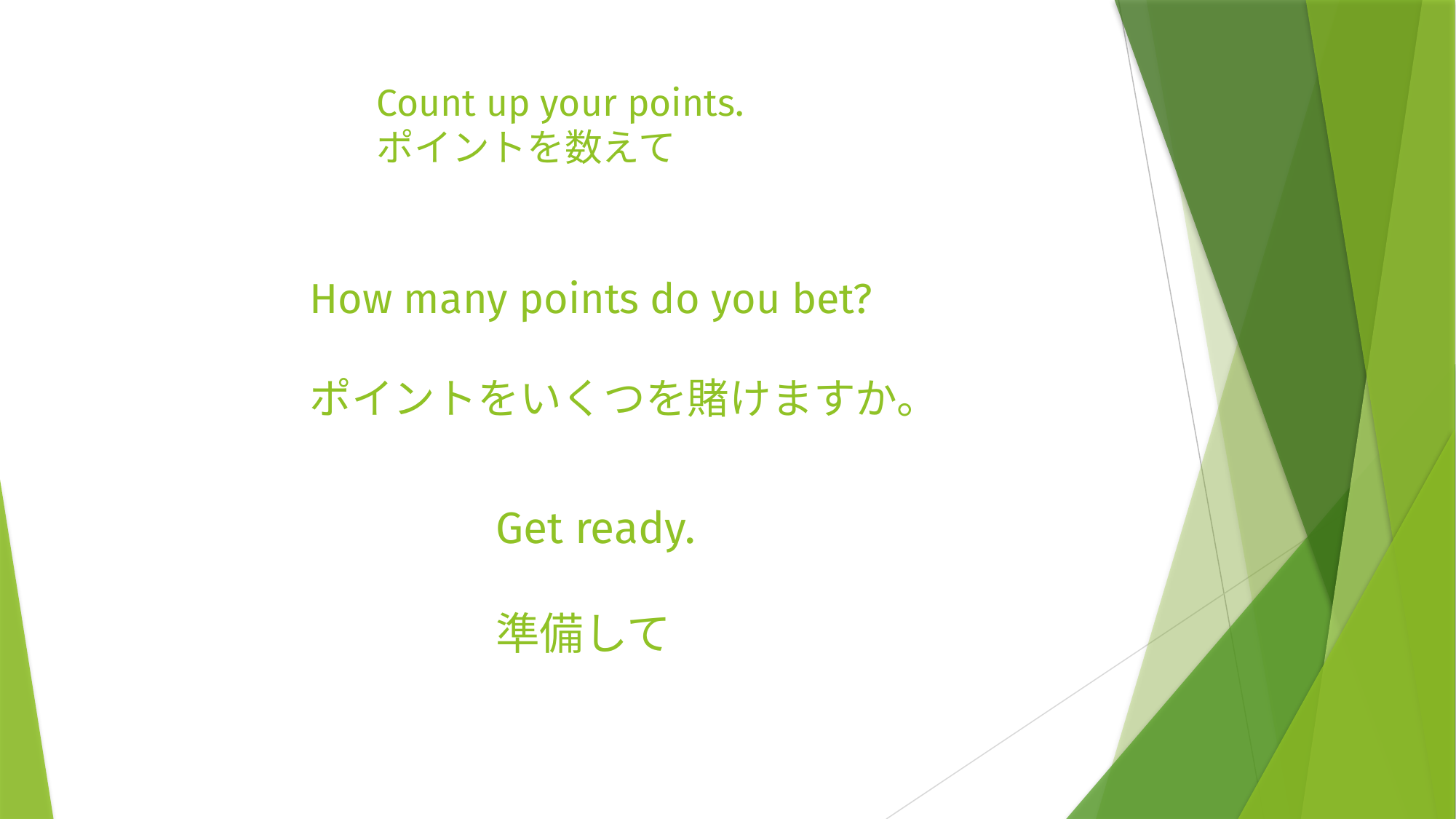

# Count up your points. ポイントを数えて
How many points do you bet?

ポイントをいくつを賭けますか。
Get ready.

準備して